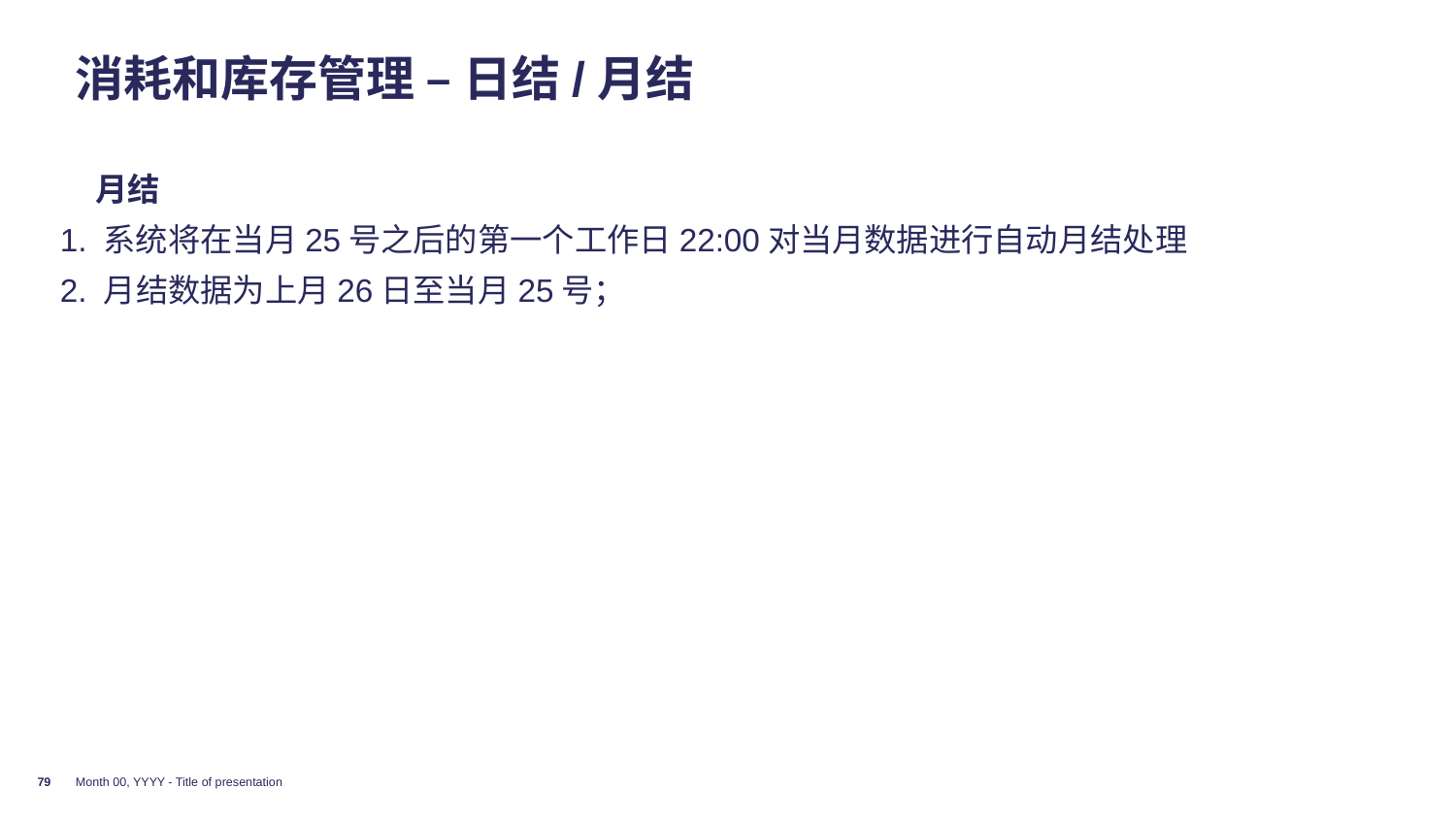

消耗和库存管理 – 日结/月结
#
     月结
 1. 系统将在当月25号之后的第一个工作日22:00对当月数据进行自动月结处理
 2. 月结数据为上月26日至当月25号；

79
Month 00, YYYY - Title of presentation